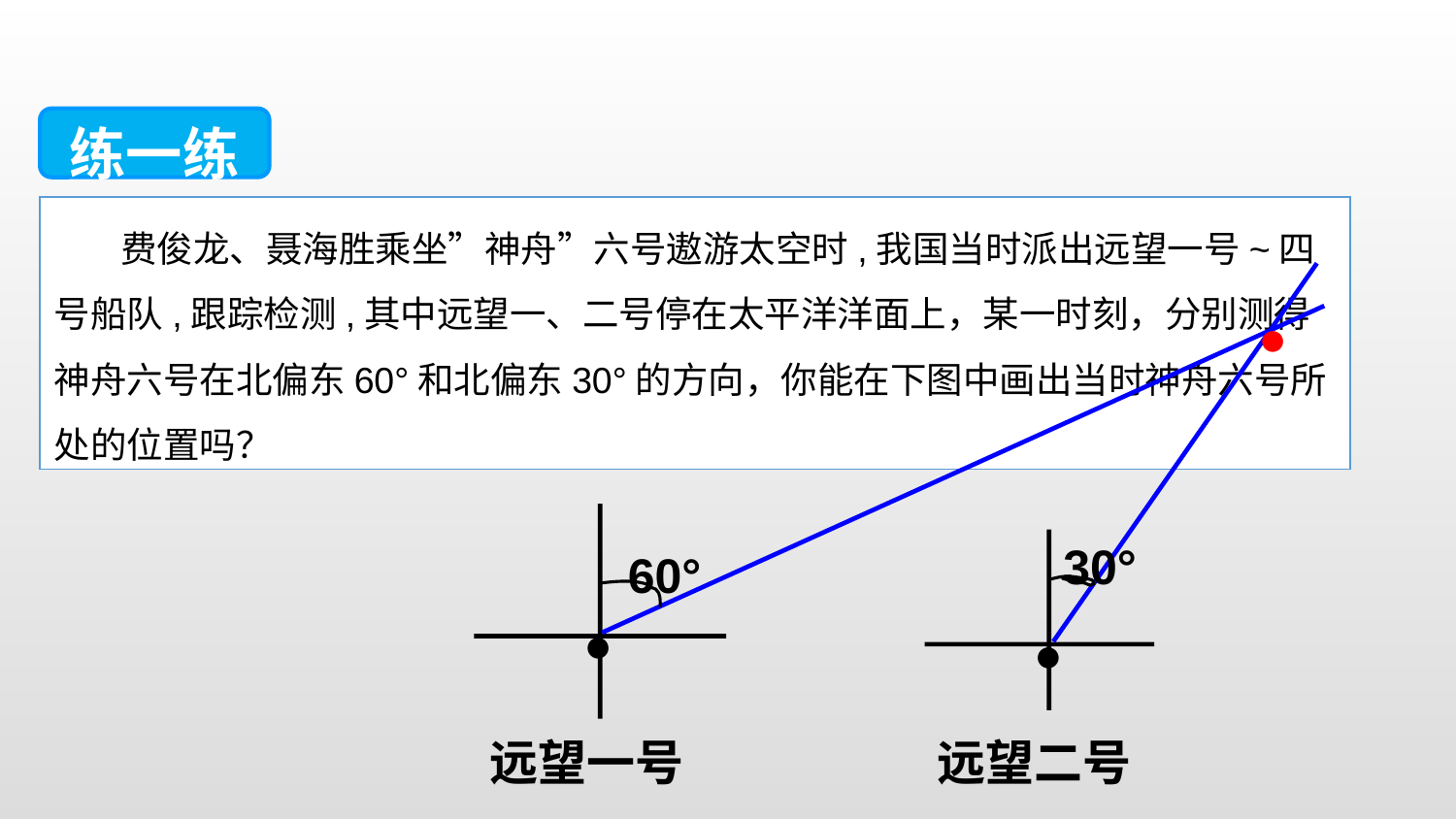

练一练
       费俊龙、聂海胜乘坐”神舟”六号遨游太空时,我国当时派出远望一号~四号船队,跟踪检测,其中远望一、二号停在太平洋洋面上，某一时刻，分别测得神舟六号在北偏东60°和北偏东30°的方向，你能在下图中画出当时神舟六号所处的位置吗？

●

30°

60°

●
●
远望一号
远望二号